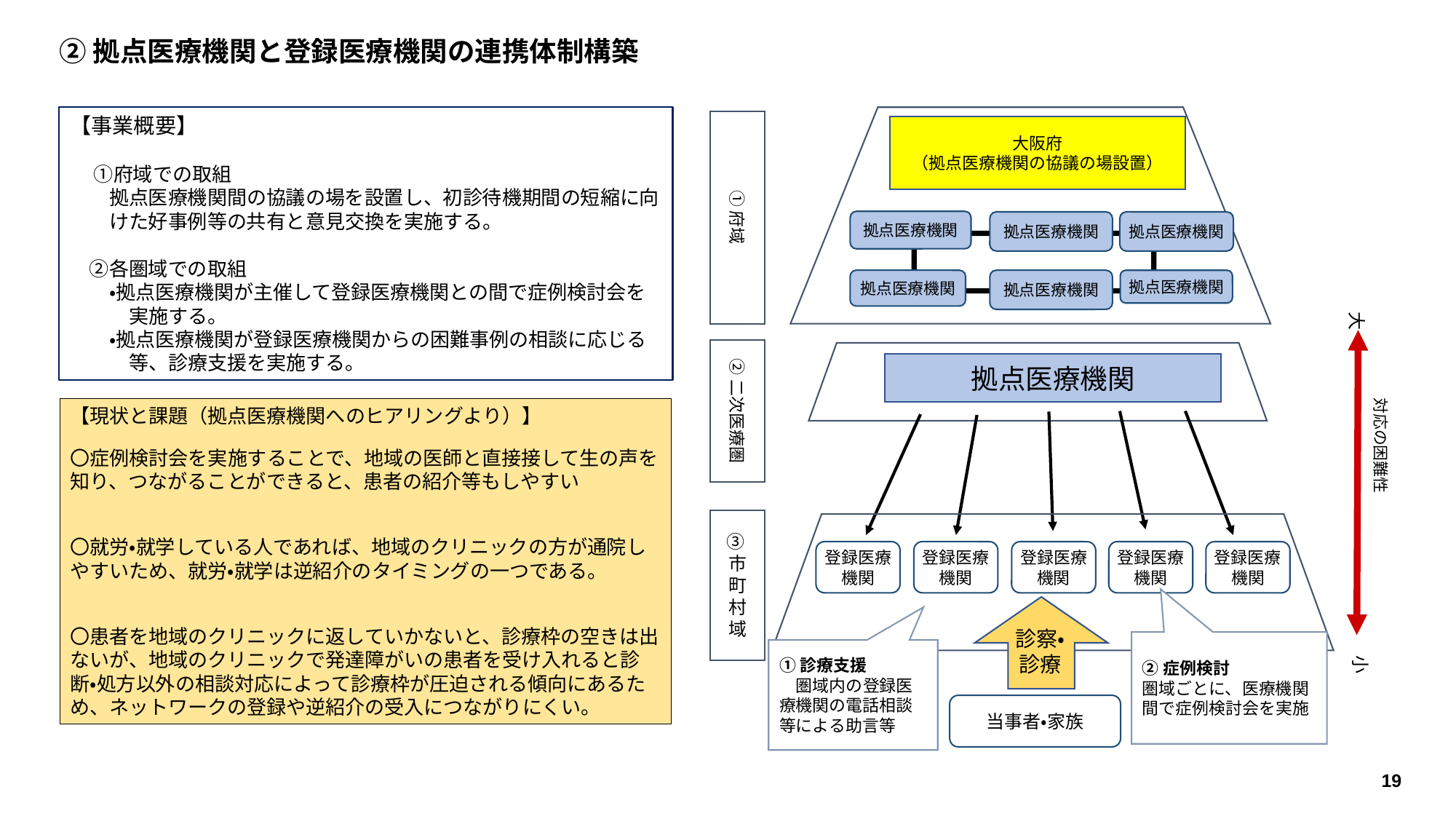

②拠点医療機関と登録医療機関の連携体制構築

①府域
大阪府
（拠点医療機関の協議の場設置）
拠点医療機関
拠点医療機関
拠点医療機関

拠点医療機関
拠点医療機関
拠点医療機関
大
小
②二次医療圏

拠点医療機関
③市町村域

登録医療機関
登録医療機関
登録医療機関
登録医療機関
登録医療
機関

診察・
診療

②症例検討
圏域ごとに、医療機関間で症例検討会を実施
①診療支援
　圏域内の登録医療機関の電話相談等による助言等
当事者・家族
【事業概要】

　 ①府域での取組
　　拠点医療機関間の協議の場を設置し、初診待機期間の短縮に向
　　けた好事例等の共有と意見交換を実施する。

　②各圏域での取組
　　・拠点医療機関が主催して登録医療機関との間で症例検討会を
　　　実施する。
　　・拠点医療機関が登録医療機関からの困難事例の相談に応じる
　　　等、診療支援を実施する。
対応の困難性
【現状と課題（拠点医療機関へのヒアリングより）】
〇症例検討会を実施することで、地域の医師と直接接して生の声を知り、つながることができると、患者の紹介等もしやすい

〇就労・就学している人であれば、地域のクリニックの方が通院しやすいため、就労・就学は逆紹介のタイミングの一つである。

〇患者を地域のクリニックに返していかないと、診療枠の空きは出ないが、地域のクリニックで発達障がいの患者を受け入れると診断・処方以外の相談対応によって診療枠が圧迫される傾向にあるため、ネットワークの登録や逆紹介の受入につながりにくい。
19